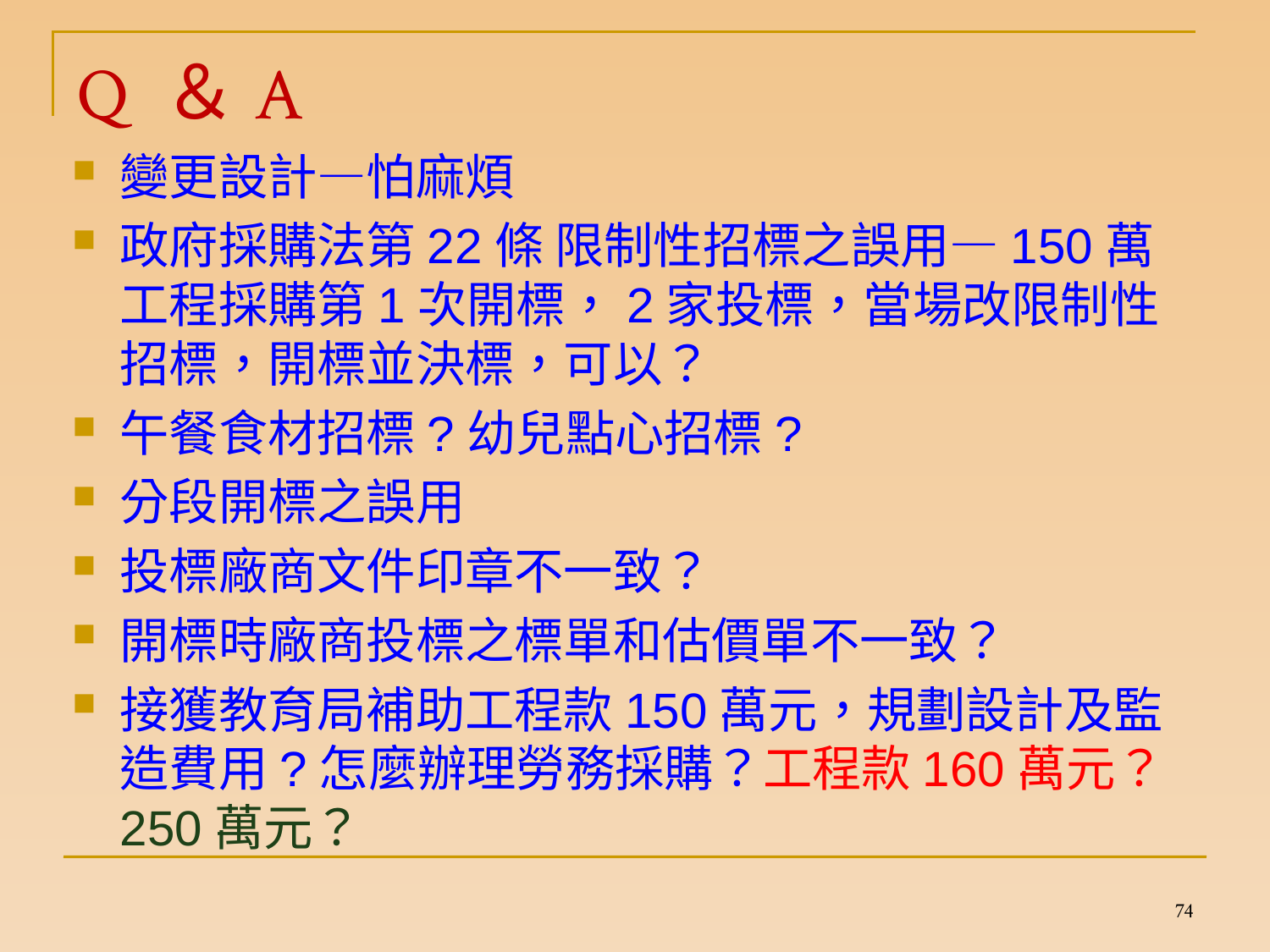

# Q ＆A
變更設計—怕麻煩
政府採購法第22條 限制性招標之誤用—150萬工程採購第1次開標，2家投標，當場改限制性招標，開標並決標，可以？
午餐食材招標?幼兒點心招標?
分段開標之誤用
投標廠商文件印章不一致？
開標時廠商投標之標單和估價單不一致？
接獲教育局補助工程款150萬元，規劃設計及監造費用?怎麼辦理勞務採購？工程款160萬元？250萬元？

74